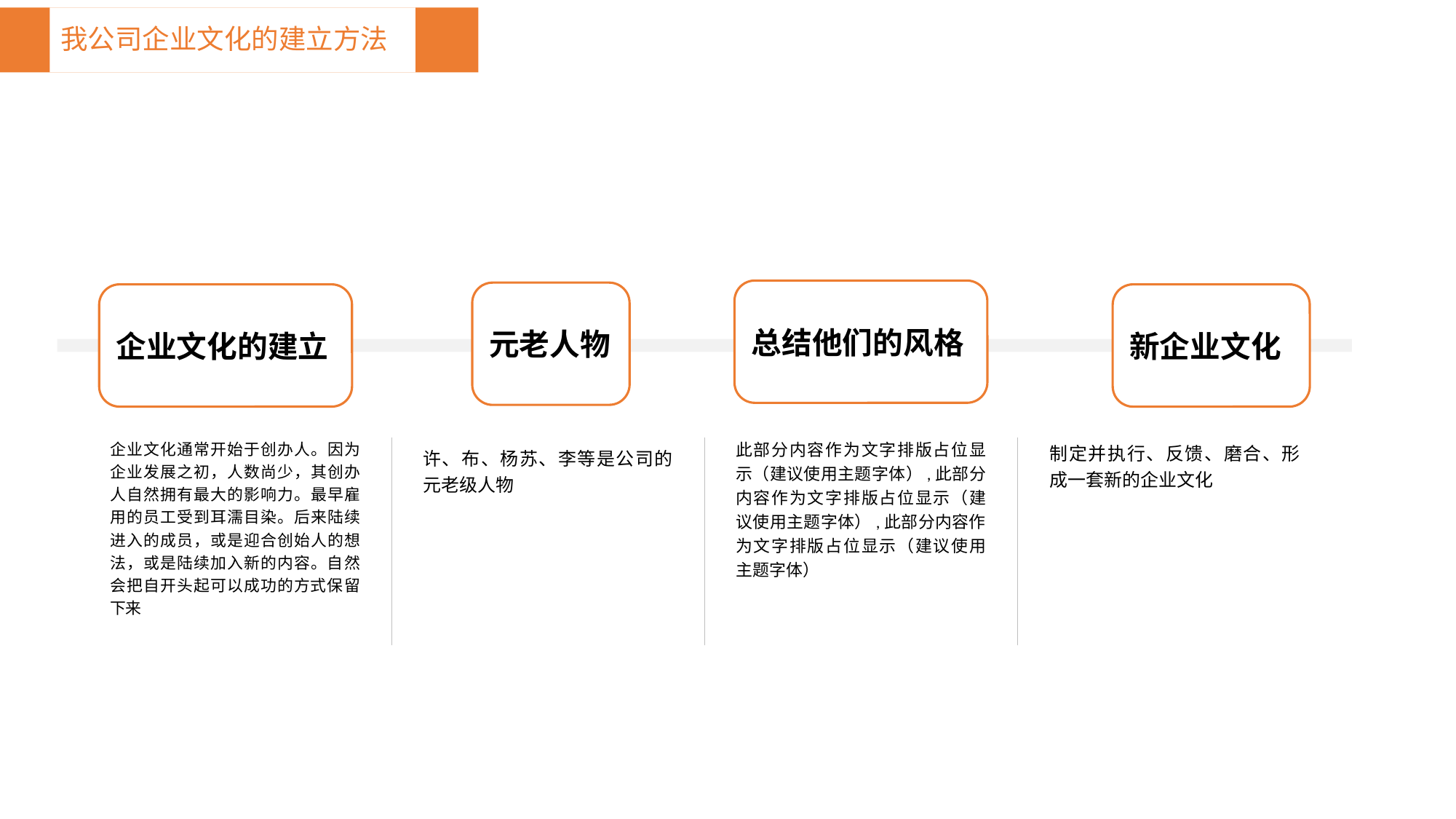

我公司企业文化的建立方法

总结他们的风格
元老人物
企业文化的建立
新企业文化

企业文化通常开始于创办人。因为企业发展之初，人数尚少，其创办人自然拥有最大的影响力。最早雇用的员工受到耳濡目染。后来陆续进入的成员，或是迎合创始人的想法，或是陆续加入新的内容。自然会把自开头起可以成功的方式保留下来

此部分内容作为文字排版占位显示（建议使用主题字体）,此部分内容作为文字排版占位显示（建议使用主题字体）,此部分内容作为文字排版占位显示（建议使用主题字体）
制定并执行、反馈、磨合、形成一套新的企业文化

许、布、杨苏、李等是公司的元老级人物